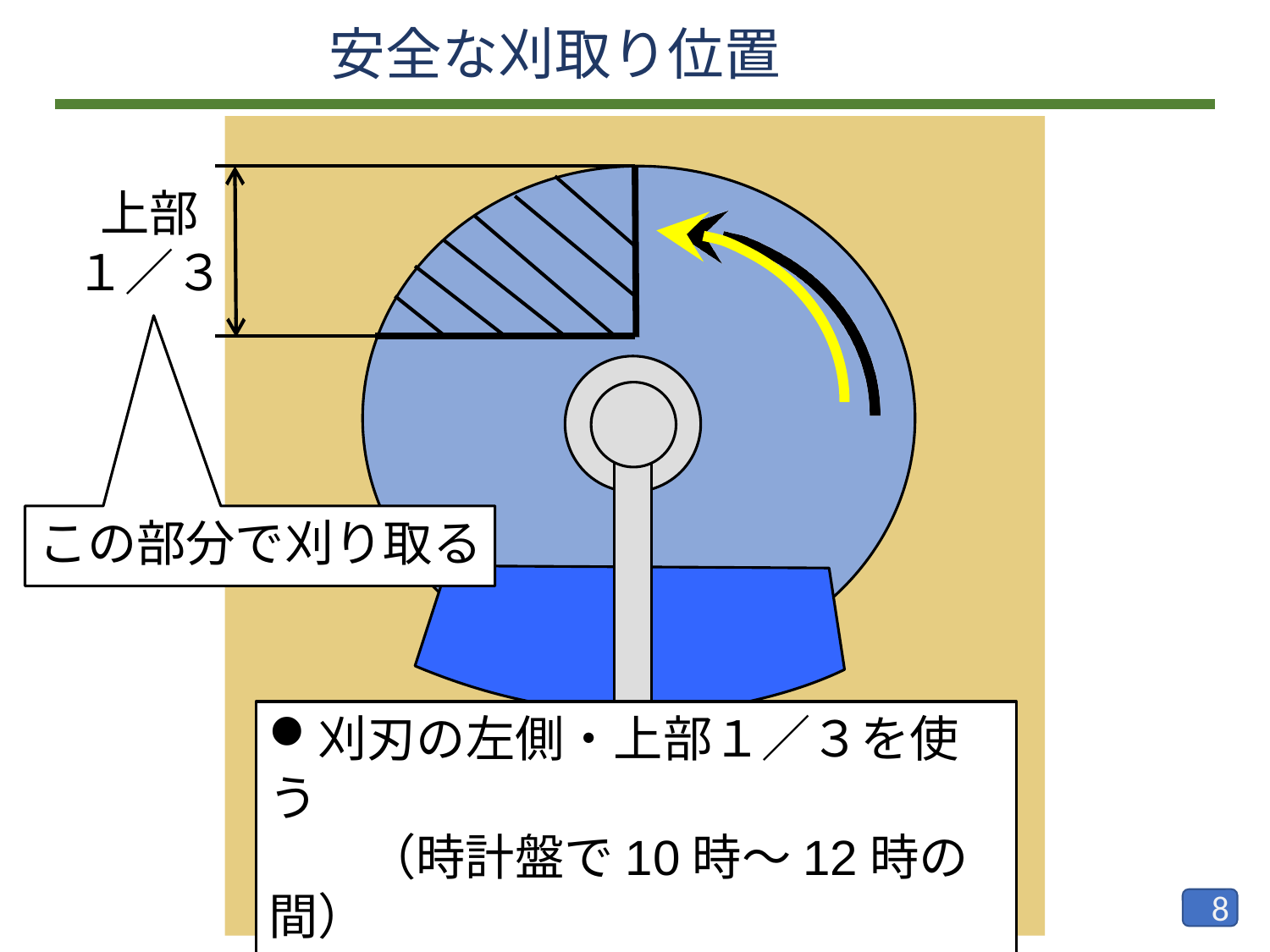

安全な刈取り位置

上部
１／３

この部分で刈り取る

刈刃の左側・上部１／３を使う
　　（時計盤で10時～12時の間）
刈るのは右から左への一方通行
8